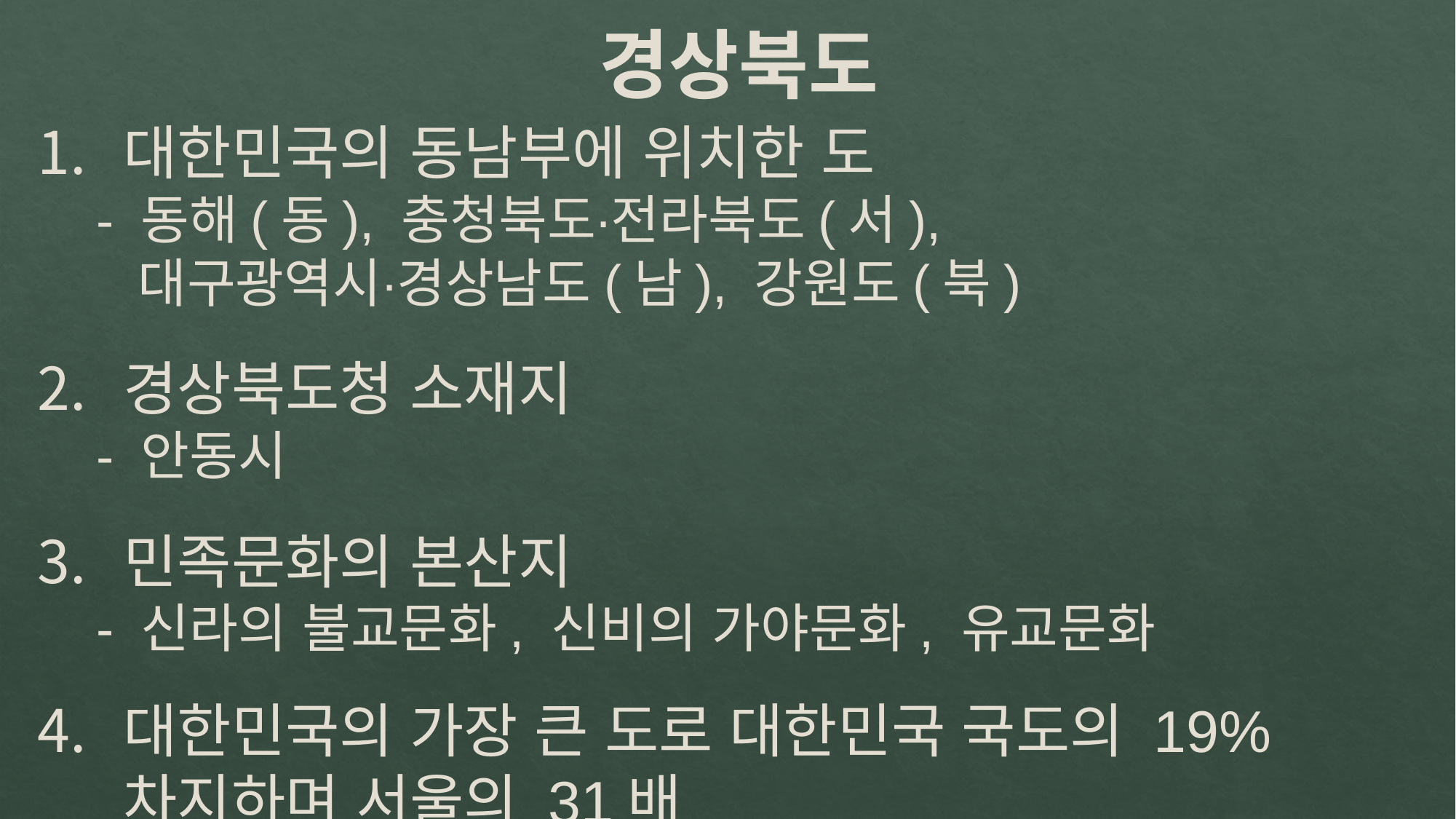

경상북도
대한민국의 동남부에 위치한 도
    - 동해(동), 충청북도∙전라북도(서),
      대구광역시∙경상남도(남), 강원도(북)

경상북도청 소재지
    - 안동시

민족문화의 본산지
    - 신라의 불교문화, 신비의 가야문화, 유교문화

대한민국의 가장 큰 도로 대한민국 국도의 19% 차지하며 서울의 31배